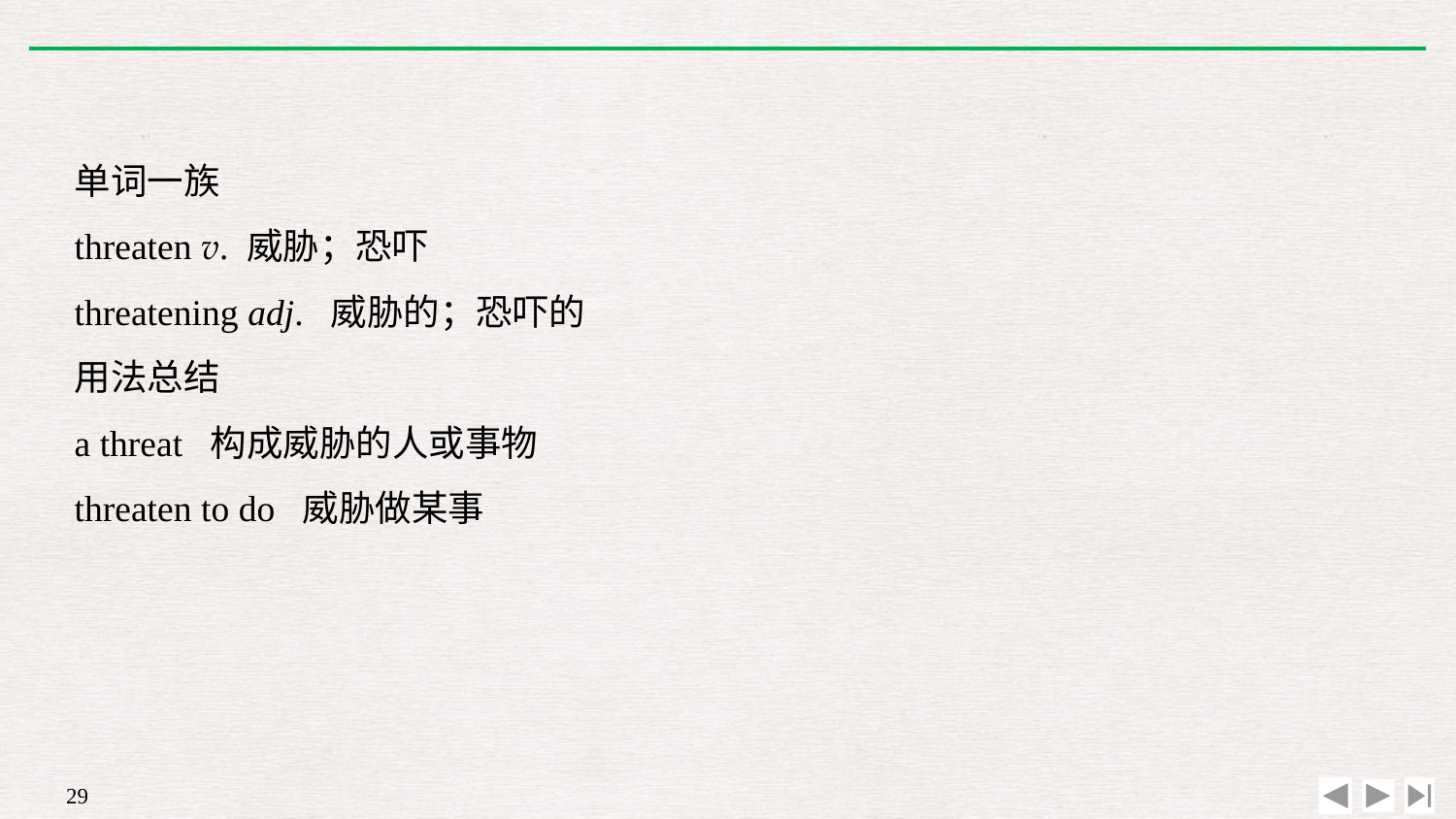

单词一族
threaten v. 威胁；恐吓
threatening adj.  威胁的；恐吓的
用法总结
a threat  构成威胁的人或事物
threaten to do  威胁做某事